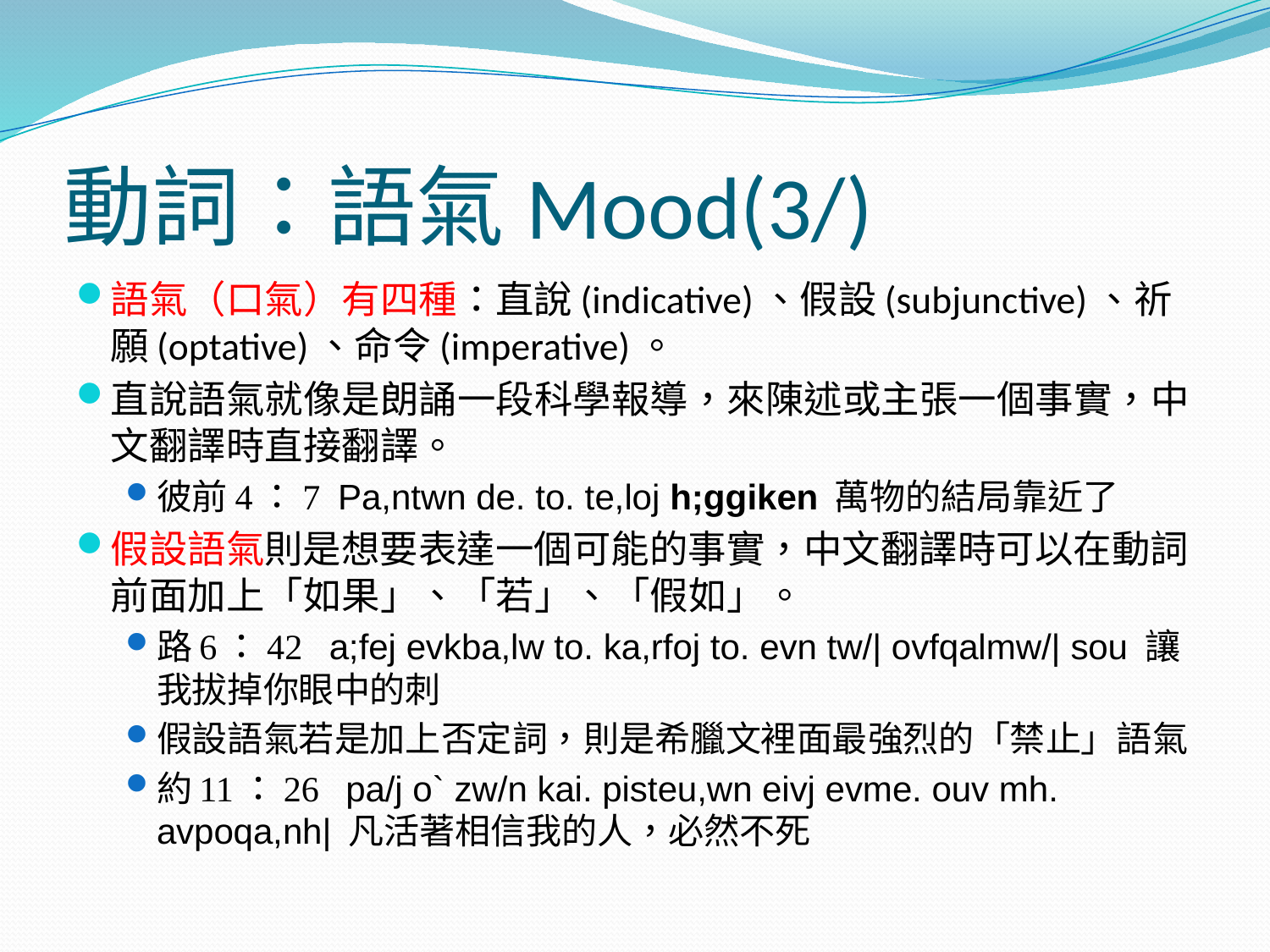

# 動詞：語氣Mood(3/)
語氣（口氣）有四種：直說(indicative)、假設(subjunctive)、祈願(optative)、命令(imperative)。
直說語氣就像是朗誦一段科學報導，來陳述或主張一個事實，中文翻譯時直接翻譯。
彼前4：7  Pa,ntwn de. to. te,loj h;ggiken 萬物的結局靠近了
假設語氣則是想要表達一個可能的事實，中文翻譯時可以在動詞前面加上「如果」、「若」、「假如」。
路6：42   a;fej evkba,lw to. ka,rfoj to. evn tw/| ovfqalmw/| sou 讓我拔掉你眼中的刺
假設語氣若是加上否定詞，則是希臘文裡面最強烈的「禁止」語氣
約11：26   pa/j o` zw/n kai. pisteu,wn eivj evme. ouv mh. avpoqa,nh| 凡活著相信我的人，必然不死